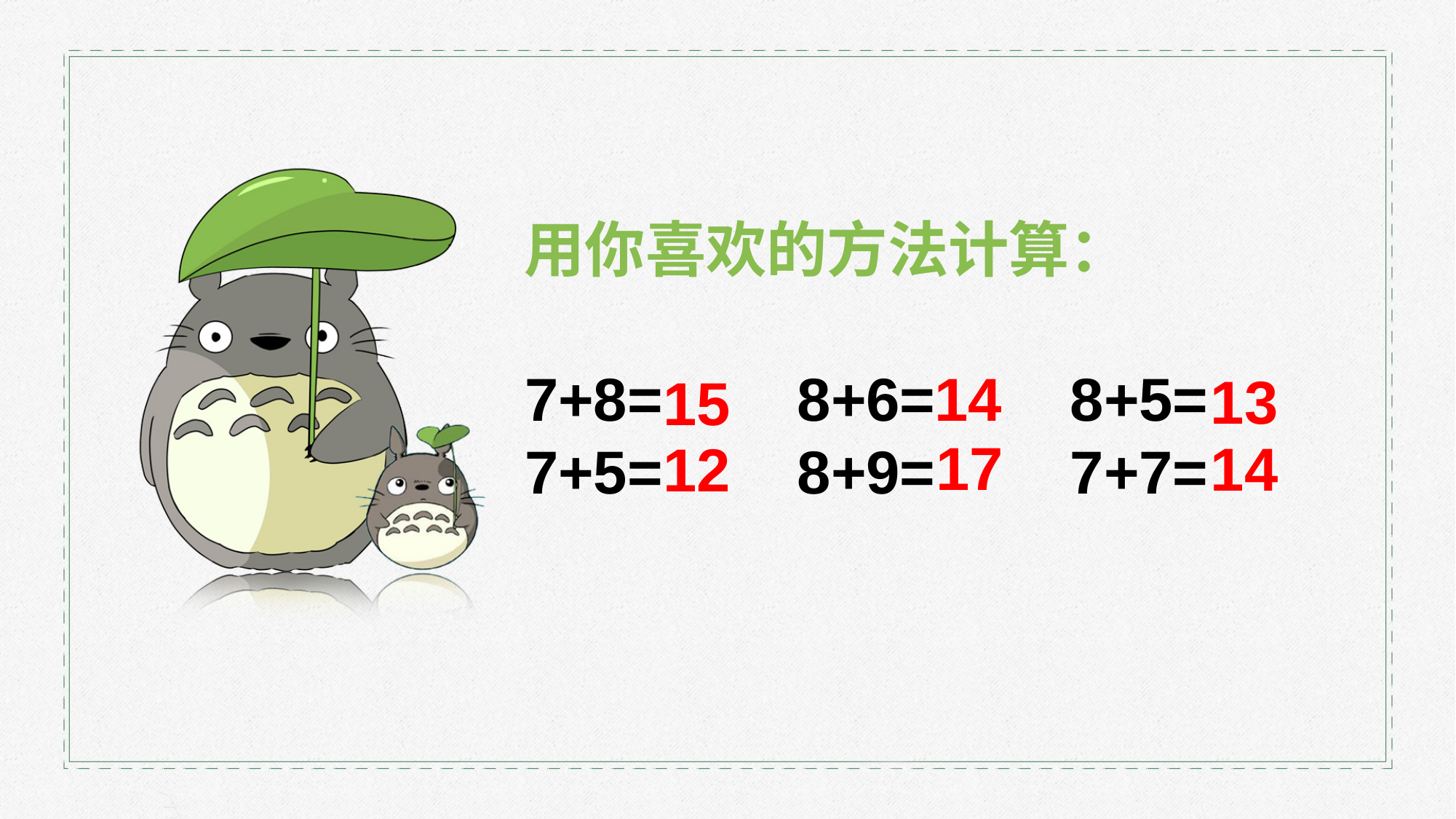

用你喜欢的方法计算：

7+8=        8+6=        8+5=
7+5=        8+9=        7+7=
14
13
15
17
14
12